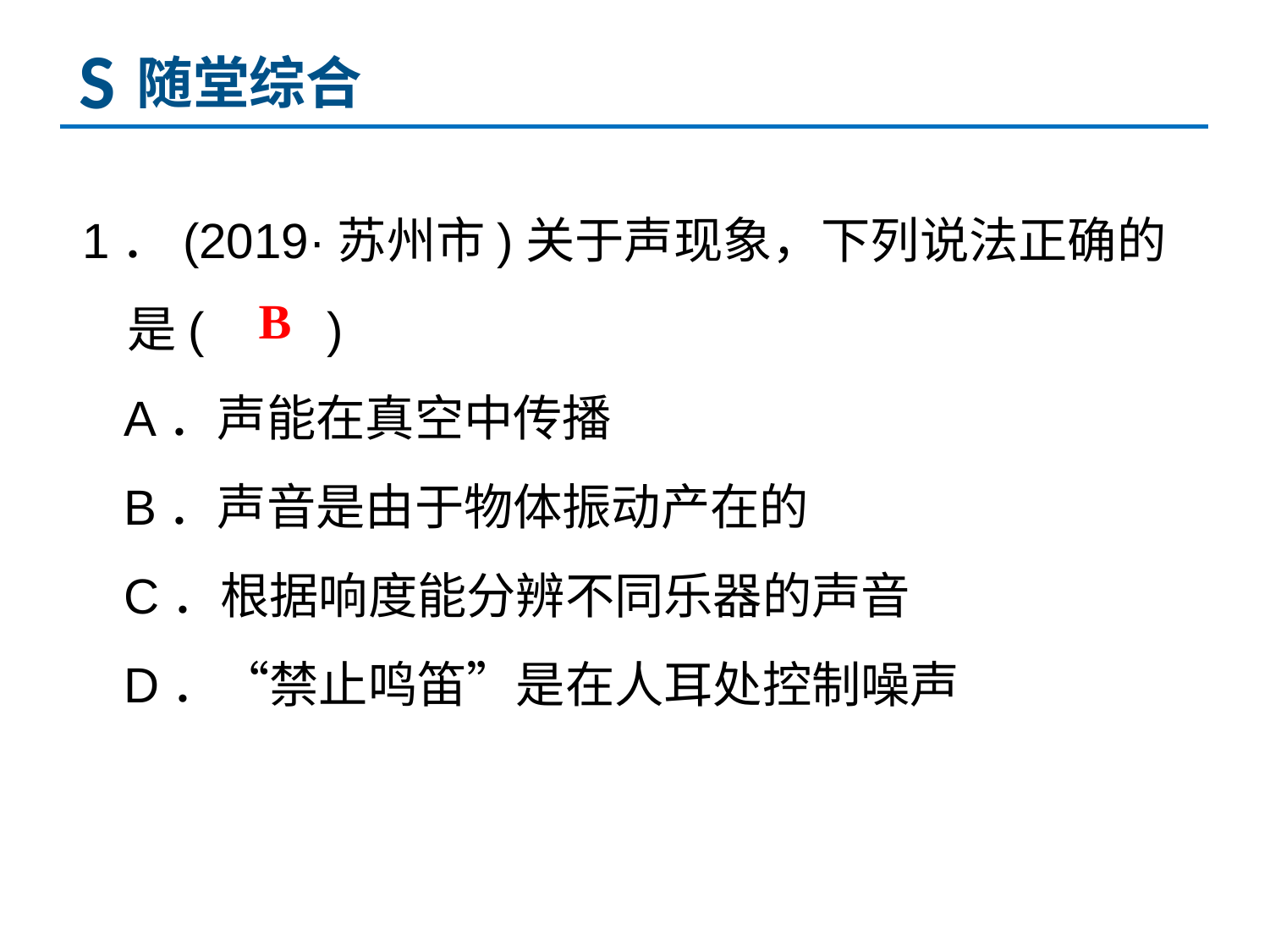

S
随堂综合
1．(2019·苏州市)关于声现象，下列说法正确的
   是(　　)
   A．声能在真空中传播
   B．声音是由于物体振动产在的
   C．根据响度能分辨不同乐器的声音
   D．“禁止鸣笛”是在人耳处控制噪声
B